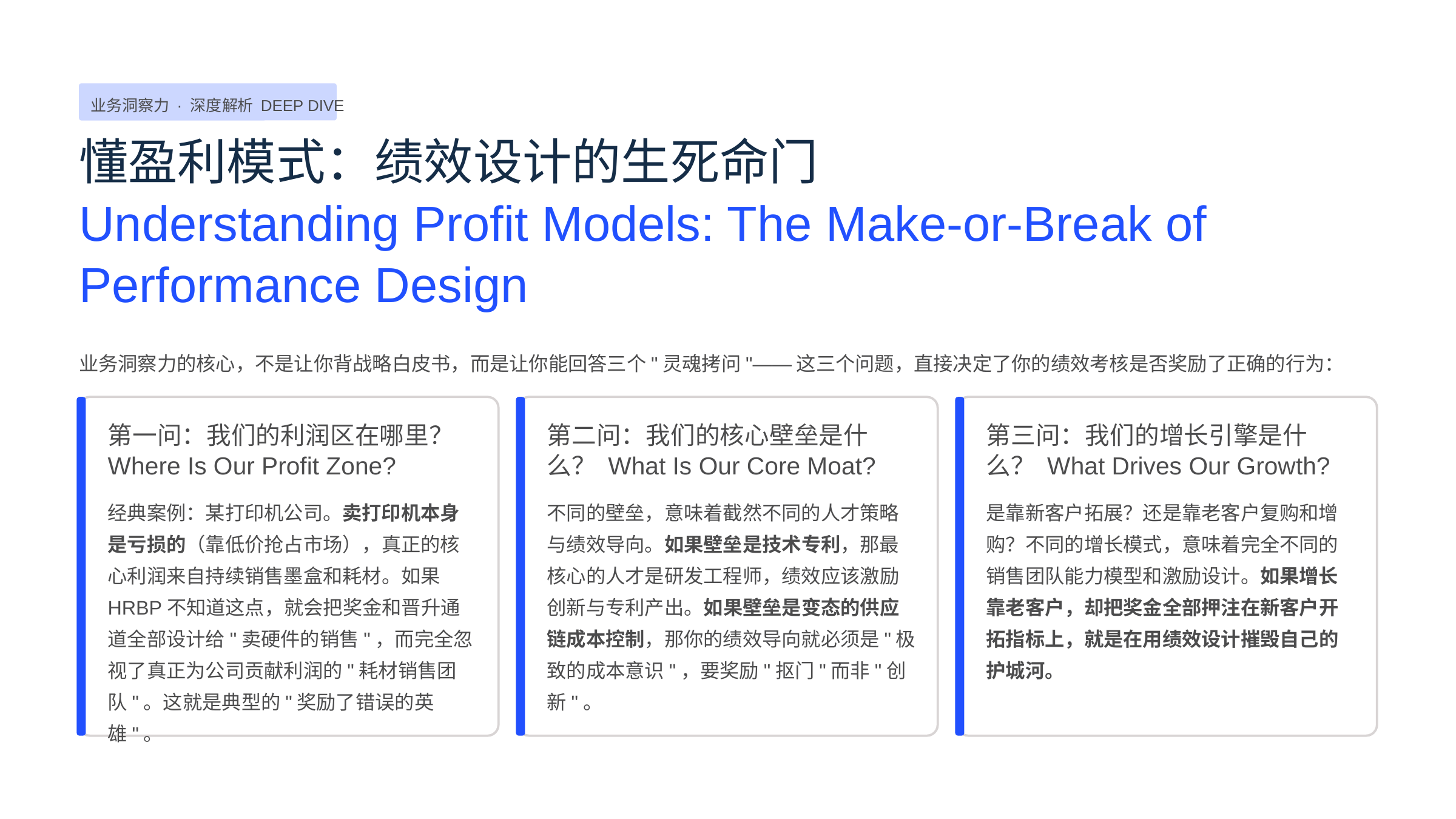

业务洞察力 · 深度解析 DEEP DIVE
懂盈利模式：绩效设计的生死命门
Understanding Profit Models: The Make-or-Break of Performance Design
业务洞察力的核心，不是让你背战略白皮书，而是让你能回答三个"灵魂拷问"——这三个问题，直接决定了你的绩效考核是否奖励了正确的行为：

第一问：我们的利润区在哪里？ Where Is Our Profit Zone?
第二问：我们的核心壁垒是什么？ What Is Our Core Moat?
第三问：我们的增长引擎是什么？ What Drives Our Growth?
经典案例：某打印机公司。卖打印机本身是亏损的（靠低价抢占市场），真正的核心利润来自持续销售墨盒和耗材。如果HRBP不知道这点，就会把奖金和晋升通道全部设计给"卖硬件的销售"，而完全忽视了真正为公司贡献利润的"耗材销售团队"。这就是典型的"奖励了错误的英雄"。
不同的壁垒，意味着截然不同的人才策略与绩效导向。如果壁垒是技术专利，那最核心的人才是研发工程师，绩效应该激励创新与专利产出。如果壁垒是变态的供应链成本控制，那你的绩效导向就必须是"极致的成本意识"，要奖励"抠门"而非"创新"。
是靠新客户拓展？还是靠老客户复购和增购？不同的增长模式，意味着完全不同的销售团队能力模型和激励设计。如果增长靠老客户，却把奖金全部押注在新客户开拓指标上，就是在用绩效设计摧毁自己的护城河。